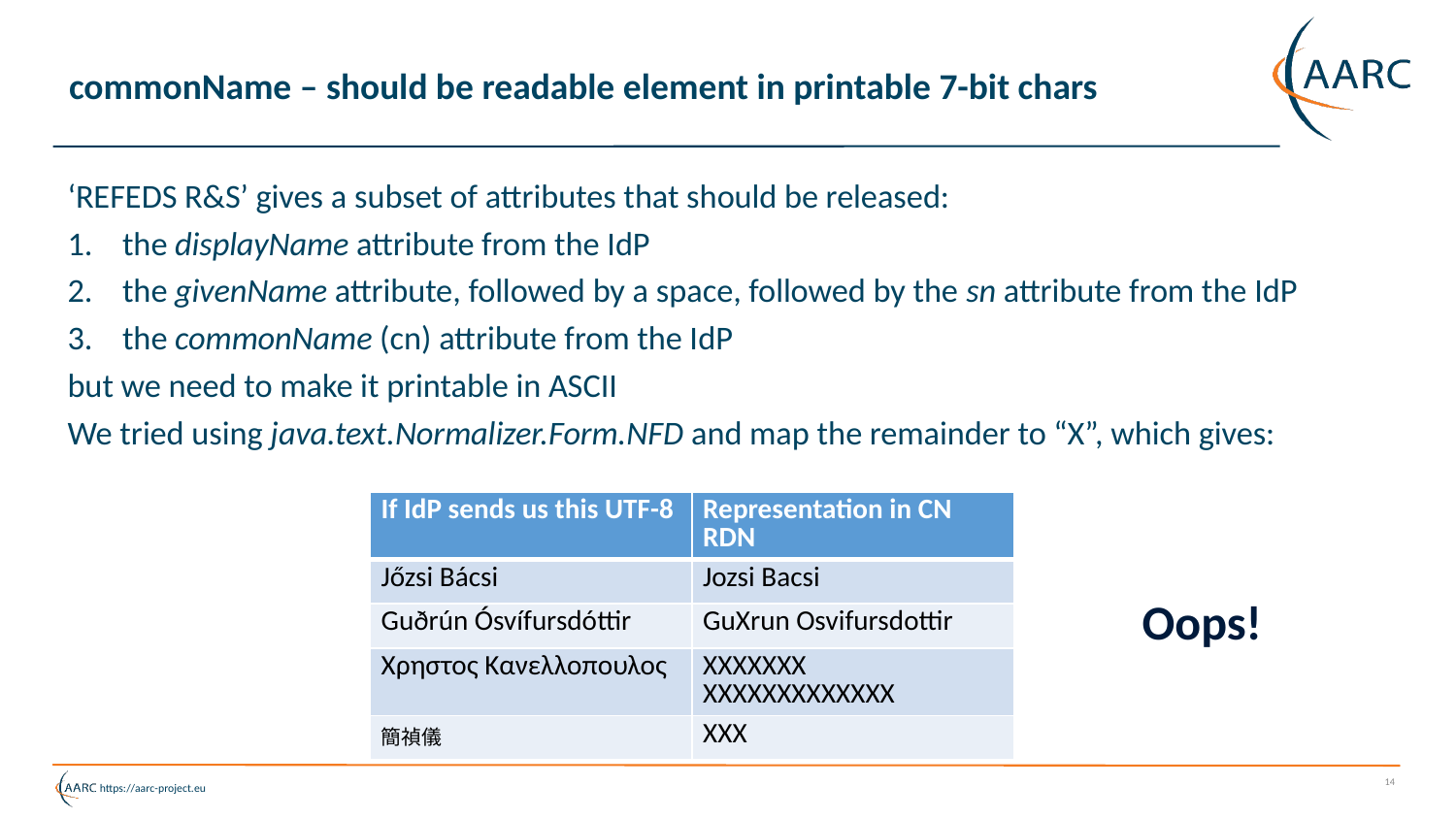

# commonName – should be readable element in printable 7-bit chars
‘REFEDS R&S’ gives a subset of attributes that should be released:
the displayName attribute from the IdP
the givenName attribute, followed by a space, followed by the sn attribute from the IdP
the commonName (cn) attribute from the IdP
but we need to make it printable in ASCII
We tried using java.text.Normalizer.Form.NFD and map the remainder to “X”, which gives:
| If IdP sends us this UTF-8 | Representation in CN RDN |
| --- | --- |
| Jőzsi Bácsi | Jozsi Bacsi |
| Guðrún Ósvífursdóttir | GuXrun Osvifursdottir |
| Χρηστος Κανελλοπουλος | XXXXXXX XXXXXXXXXXXXX |
| 簡禎儀 | XXX |
Oops!
14